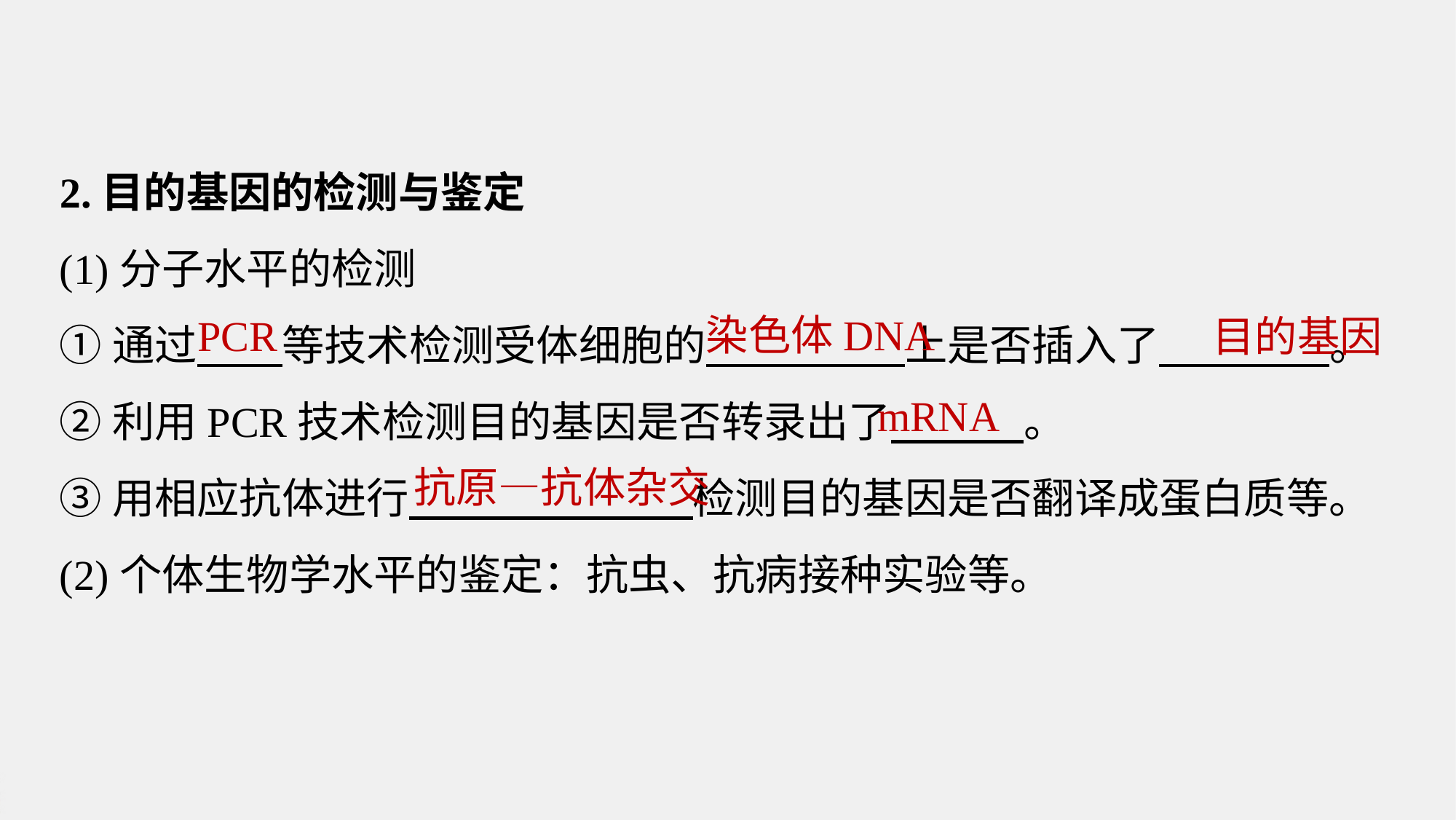

2.目的基因的检测与鉴定
(1)分子水平的检测
①通过         等技术检测受体细胞的                     上是否插入了                  。
②利用PCR技术检测目的基因是否转录出了              。
③用相应抗体进行                              检测目的基因是否翻译成蛋白质等。
(2)个体生物学水平的鉴定：抗虫、抗病接种实验等。
染色体DNA
PCR
目的基因
mRNA
抗原—抗体杂交